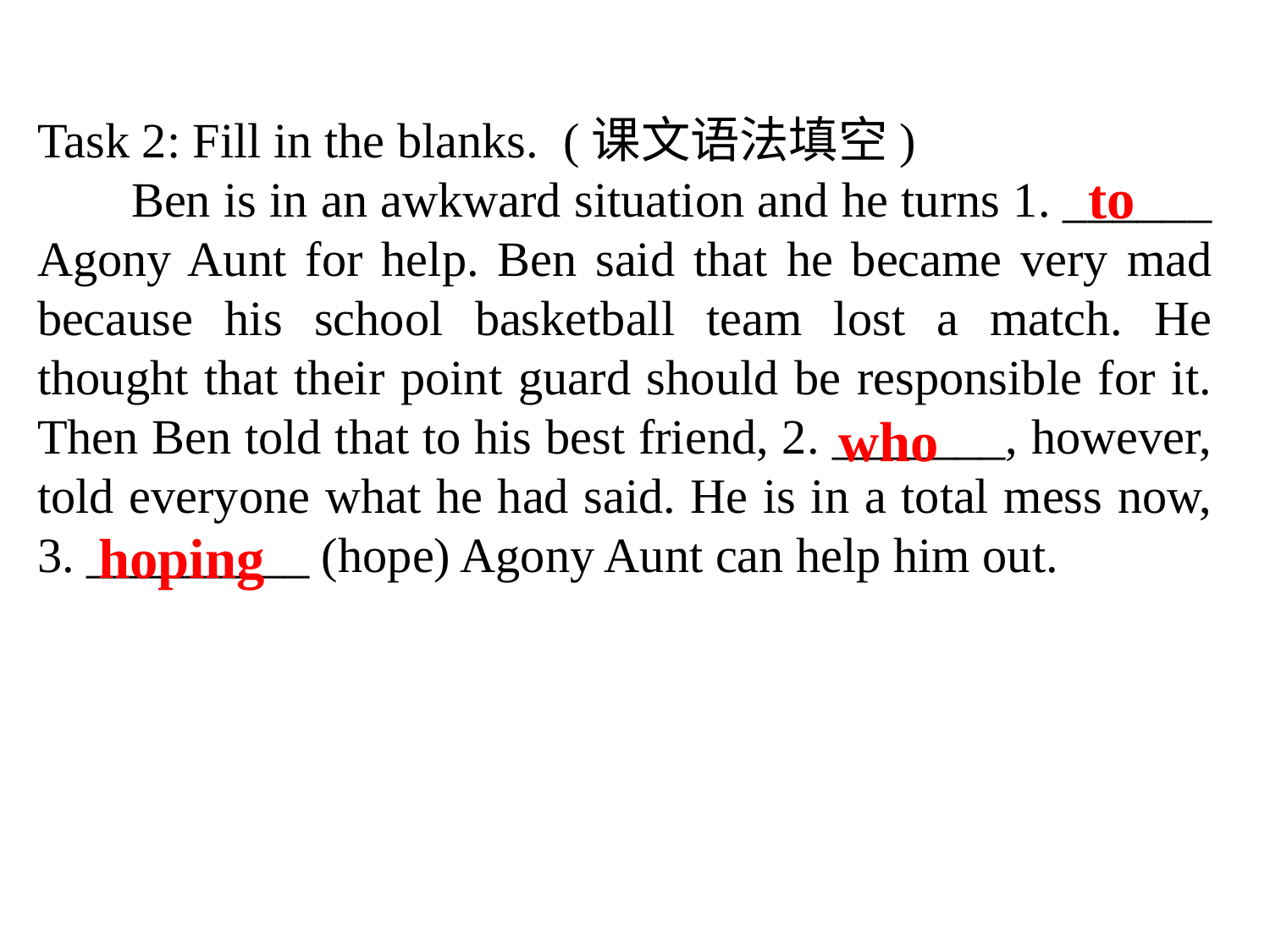

Task 2: Fill in the blanks.  (课文语法填空)
    Ben is in an awkward situation and he turns 1. ______ Agony Aunt for help. Ben said that he became very mad because his school basketball team lost a match. He thought that their point guard should be responsible for it. Then Ben told that to his best friend, 2. _______, however, told everyone what he had said. He is in a total mess now, 3. _________ (hope) Agony Aunt can help him out.
to
who
hoping